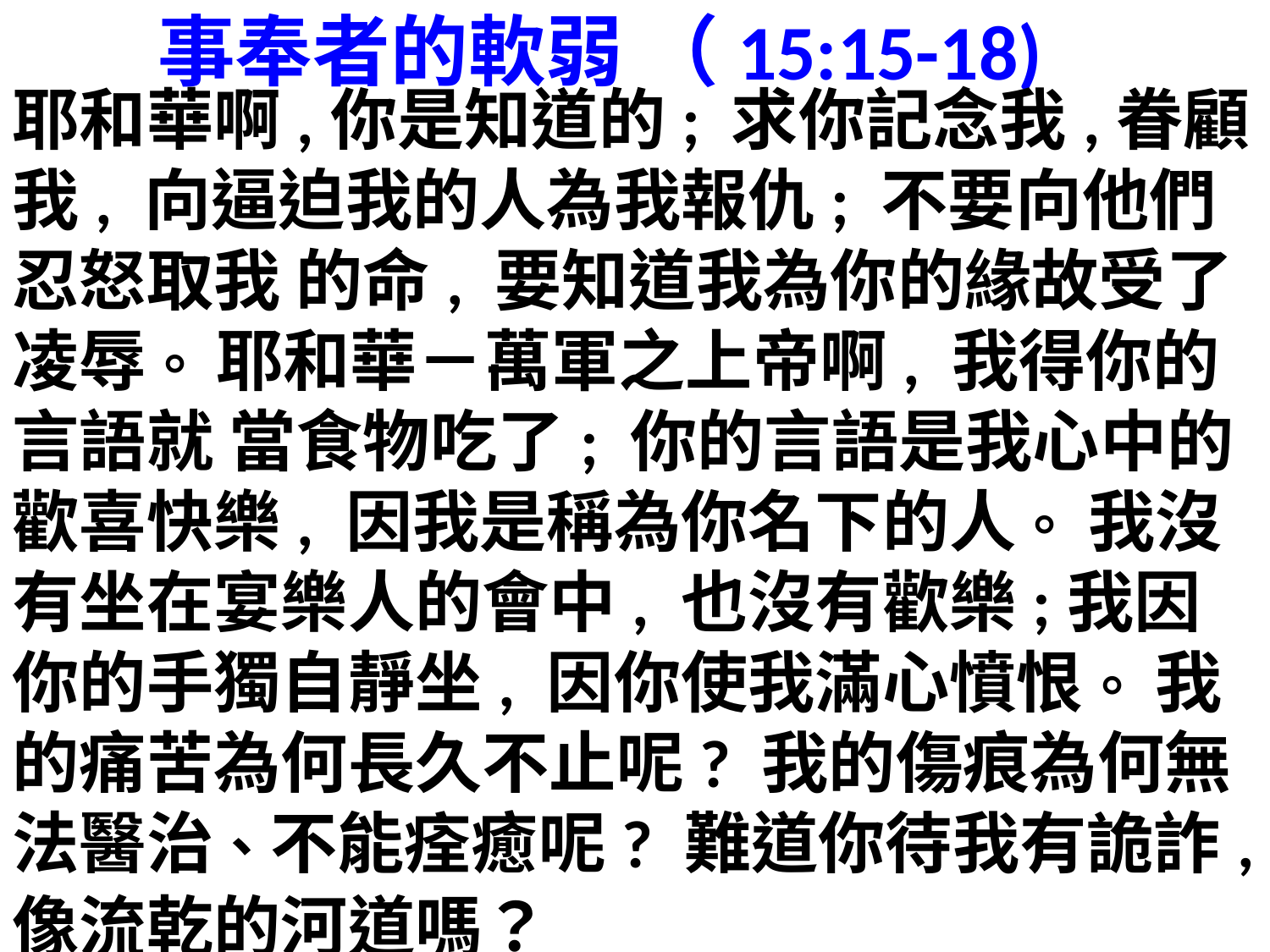

事奉者的軟弱 （15:15-18)
耶和華啊,你是知道的; 求你記念我,眷顧我, 向逼迫我的人為我報仇; 不要向他們忍怒取我 的命, 要知道我為你的緣故受了凌辱。 耶和華－萬軍之上帝啊, 我得你的言語就 當食物吃了; 你的言語是我心中的歡喜快樂, 因我是稱為你名下的人。 我沒有坐在宴樂人的會中, 也沒有歡樂;我因你的手獨自靜坐, 因你使我滿心憤恨。 我的痛苦為何長久不止呢? 我的傷痕為何無法醫治、不能痊癒呢? 難道你待我有詭詐,像流乾的河道嗎？